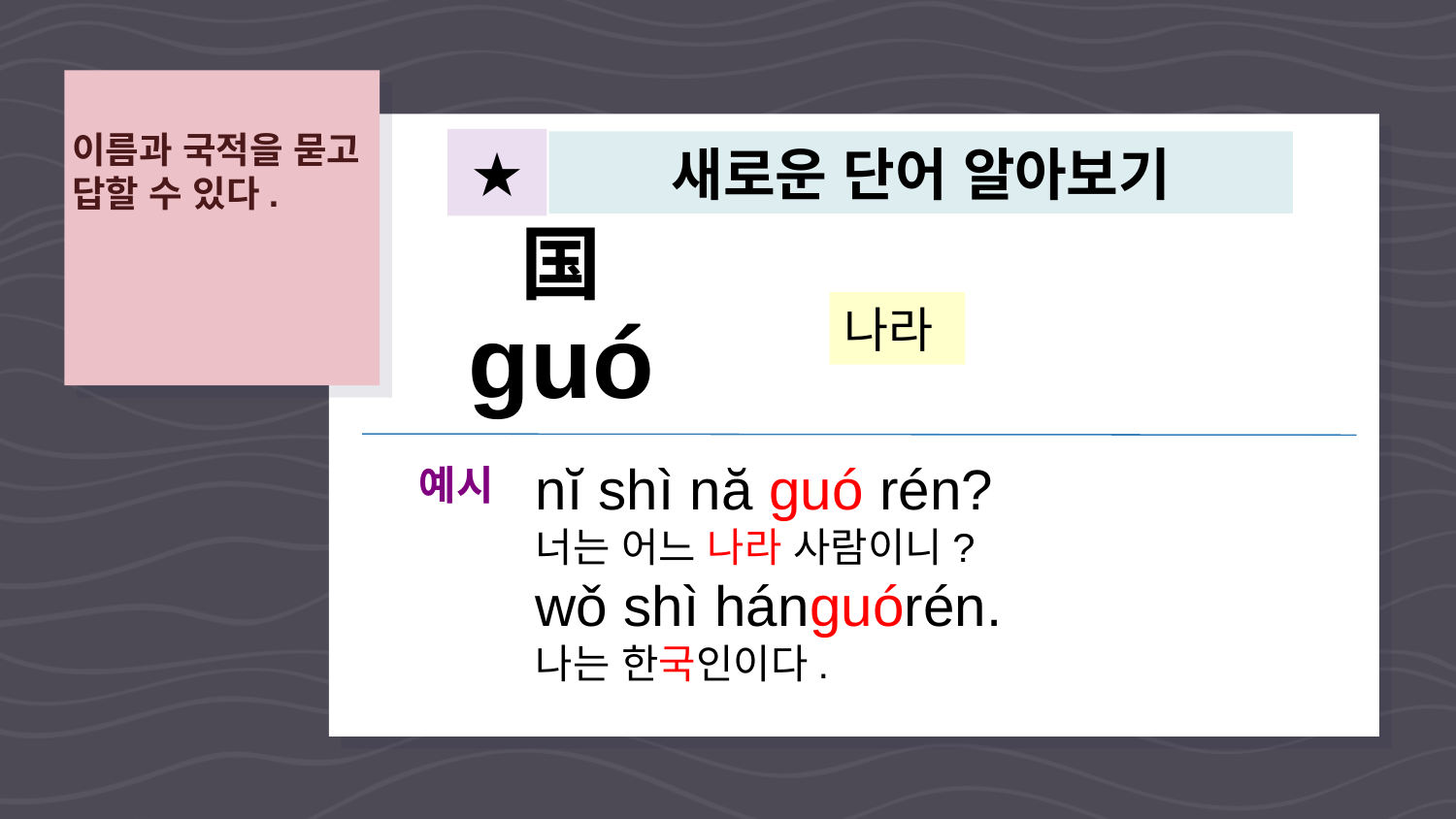

이름과 국적을 묻고 답할 수 있다.
★
새로운 단어 알아보기
国
guó
나라
nĭ shì nă guó rén?
너는 어느 나라 사람이니?
wǒ shì hánguórén.
나는 한국인이다.
예시